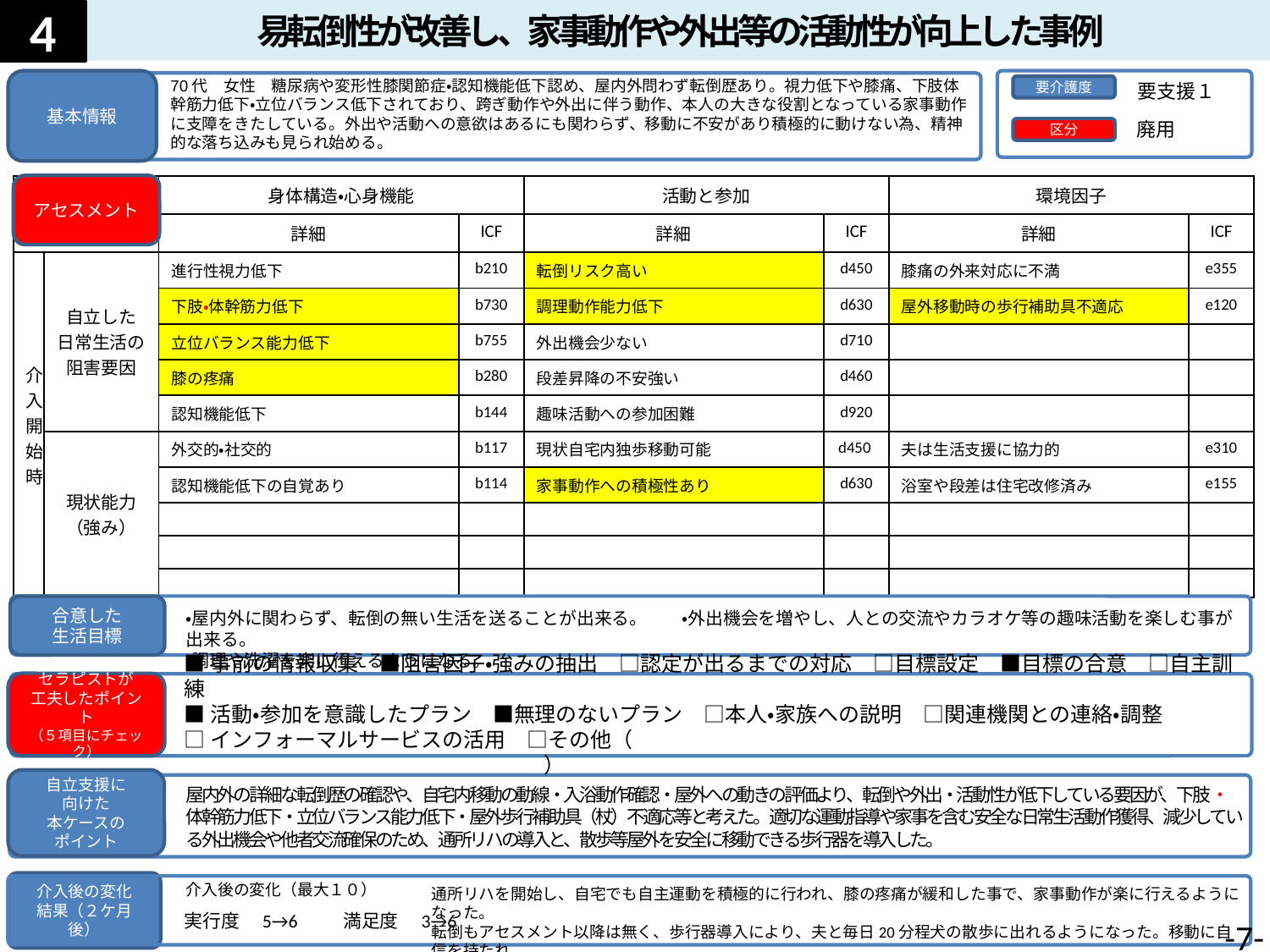

易転倒性が改善し、家事動作や外出等の活動性が向上した事例
4
70代　女性　糖尿病や変形性膝関節症・認知機能低下認め、屋内外問わず転倒歴あり。視力低下や膝痛、下肢体幹筋力低下・立位バランス低下されており、跨ぎ動作や外出に伴う動作、本人の大きな役割となっている家事動作に支障をきたしている。外出や活動への意欲はあるにも関わらず、移動に不安があり積極的に動けない為、精神的な落ち込みも見られ始める。
基本情報

要支援１
要介護度
廃用
区分
アセスメント
|  |  | 身体構造・心身機能 |  | 活動と参加 |  | 環境因子 |  |
| --- | --- | --- | --- | --- | --- | --- | --- |
|  |  | 詳細 | ICF | 詳細 | ICF | 詳細 | ICF |
| 介入開始時 | 自立した 日常生活の 阻害要因 | 進行性視力低下 | b210 | 転倒リスク高い | d450 | 膝痛の外来対応に不満 | e355 |
|  |  | 下肢・体幹筋力低下 | b730 | 調理動作能力低下 | d630 | 屋外移動時の歩行補助具不適応 | e120 |
|  |  | 立位バランス能力低下 | b755 | 外出機会少ない | d710 |  |  |
|  |  | 膝の疼痛 | b280 | 段差昇降の不安強い | d460 |  |  |
|  |  | 認知機能低下 | b144 | 趣味活動への参加困難 | d920 |  |  |
|  | 現状能力 （強み） | 外交的・社交的 | b117 | 現状自宅内独歩移動可能 | d450 | 夫は生活支援に協力的 | e310 |
|  |  | 認知機能低下の自覚あり | b114 | 家事動作への積極性あり | d630 | 浴室や段差は住宅改修済み | e155 |
|  |  |  |  |  |  |  |  |
|  |  |  |  |  |  |  |  |
|  |  |  |  |  |  |  |  |
合意した
生活目標

介入後の変化
結果（２ケ月後）
実行度　5→6 　　満足度　3→6
・屋内外に関わらず、転倒の無い生活を送ることが出来る。　　・外出機会を増やし、人との交流やカラオケ等の趣味活動を楽しむ事が出来る。
・調理や洗濯を楽に行えるようになる。
■事前の情報収集　■阻害因子・強みの抽出　□認定が出るまでの対応　□目標設定　■目標の合意　□自主訓練
■活動・参加を意識したプラン　■無理のないプラン　□本人・家族への説明　□関連機関との連絡・調整
□インフォーマルサービスの活用　□その他（　　　　　　　　　　　　　　　　　　　　　　　　　　　　　　　　　　　　　　　　　　　　　）
セラピストが
工夫したポイント
（５項目にチェック）

自立支援に
向けた
本ケースの
ポイント

屋内外の詳細な転倒歴の確認や、自宅内移動の動線・入浴動作確認・屋外への動きの評価より、転倒や外出・活動性が低下している要因が、下肢・体幹筋力低下・立位バランス能力低下・屋外歩行補助具（杖）不適応等と考えた。適切な運動指導や家事を含む安全な日常生活動作獲得、減少している外出機会や他者交流確保のため、通所リハの導入と、散歩等屋外を安全に移動できる歩行器を導入した。
介入後の変化（最大１０）

通所リハを開始し、自宅でも自主運動を積極的に行われ、膝の疼痛が緩和した事で、家事動作が楽に行えるようになった。
転倒もアセスメント以降は無く、歩行器導入により、夫と毎日20分程犬の散歩に出れるようになった。移動に自信を持たれ、
以前よりも活動的になれたことで、気分の落ち込みや生活への不満が改善された。
-7-